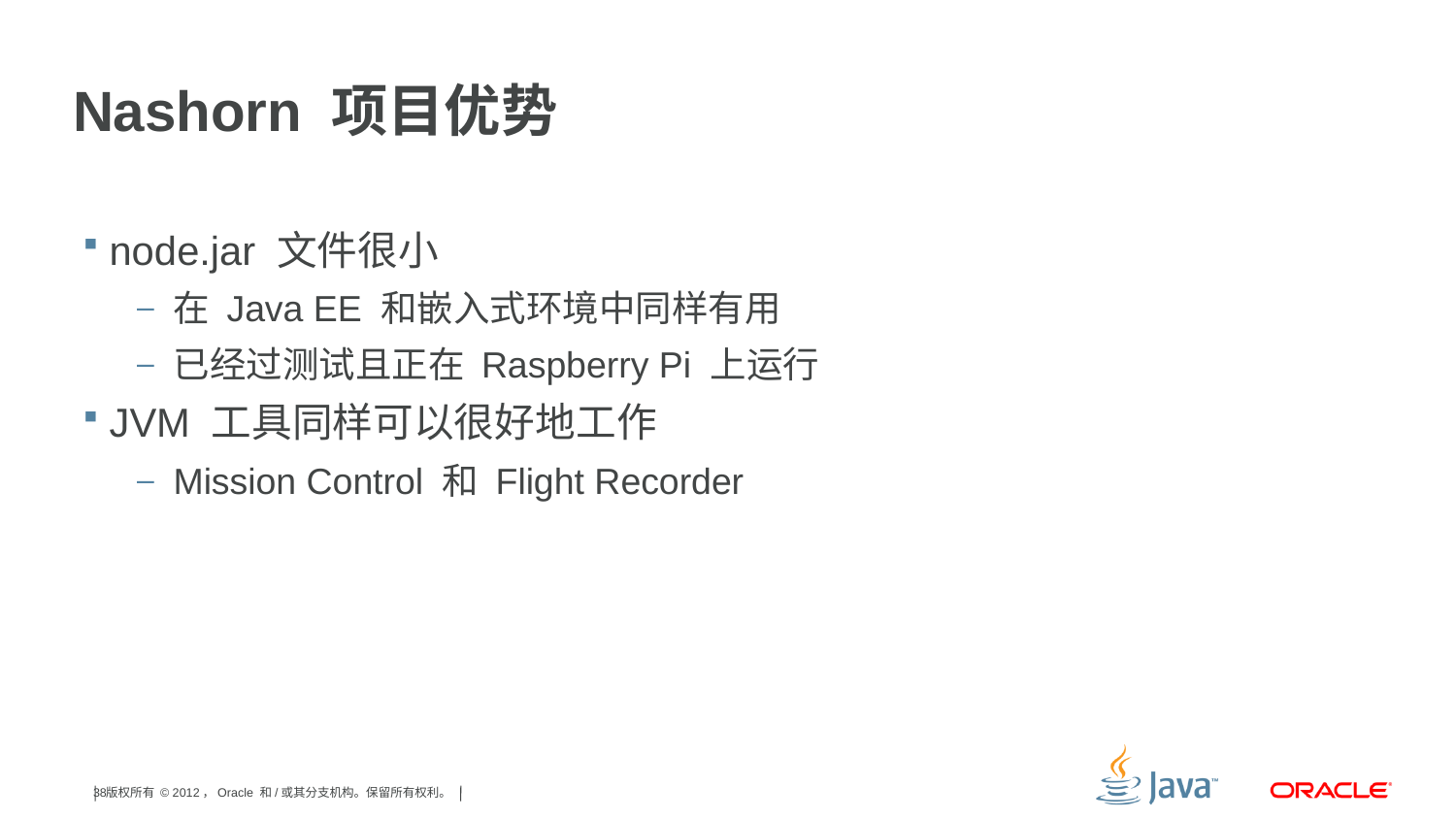

# Nashorn 项目优势
node.jar 文件很小
在 Java EE 和嵌入式环境中同样有用
已经过测试且正在 Raspberry Pi 上运行
JVM 工具同样可以很好地工作
Mission Control 和 Flight Recorder